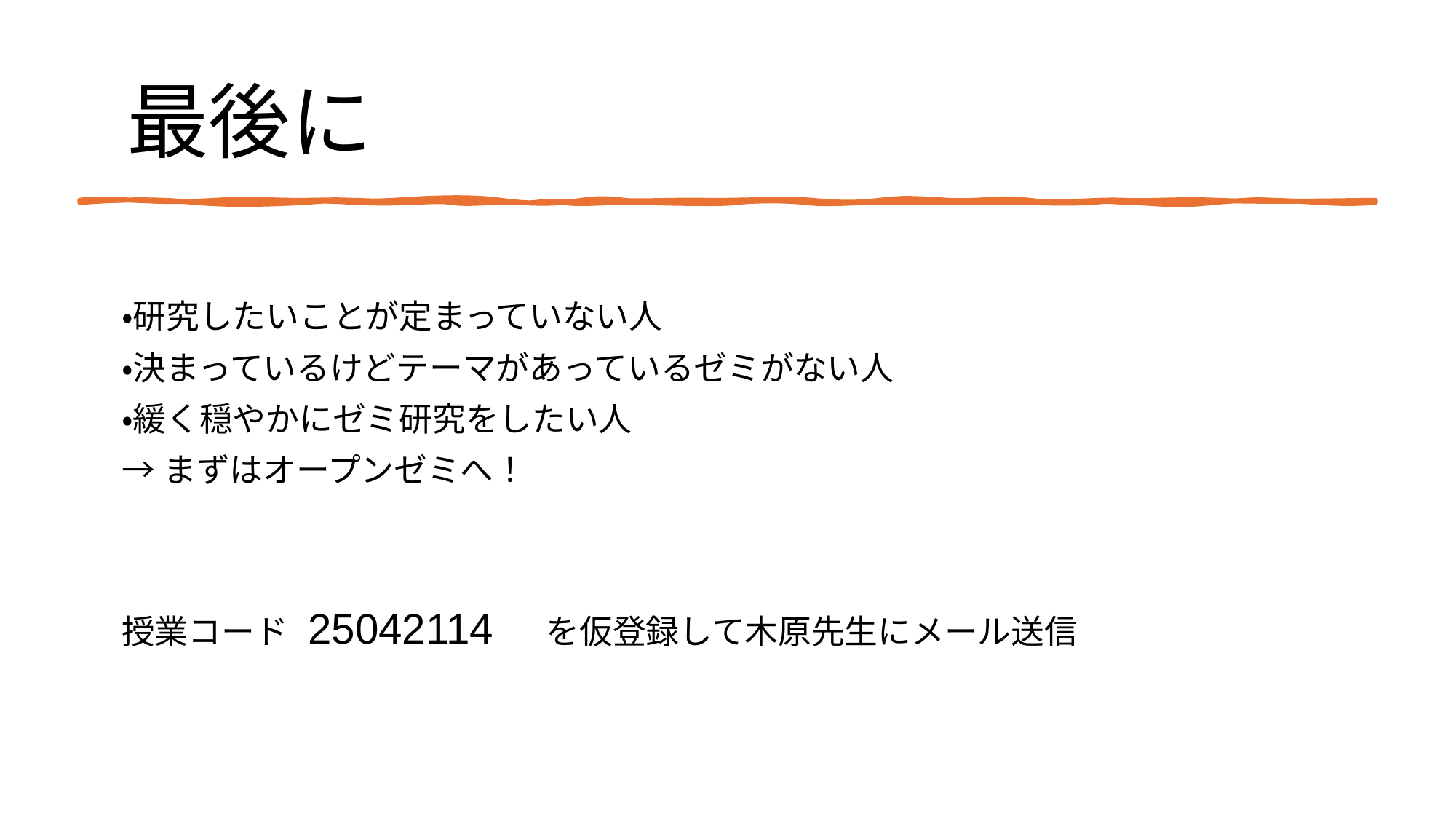

最後に

・研究したいことが定まっていない人
・決まっているけどテーマがあっているゼミがない人
・緩く穏やかにゼミ研究をしたい人
→まずはオープンゼミへ！

授業コード 25042114　を仮登録して木原先生にメール送信